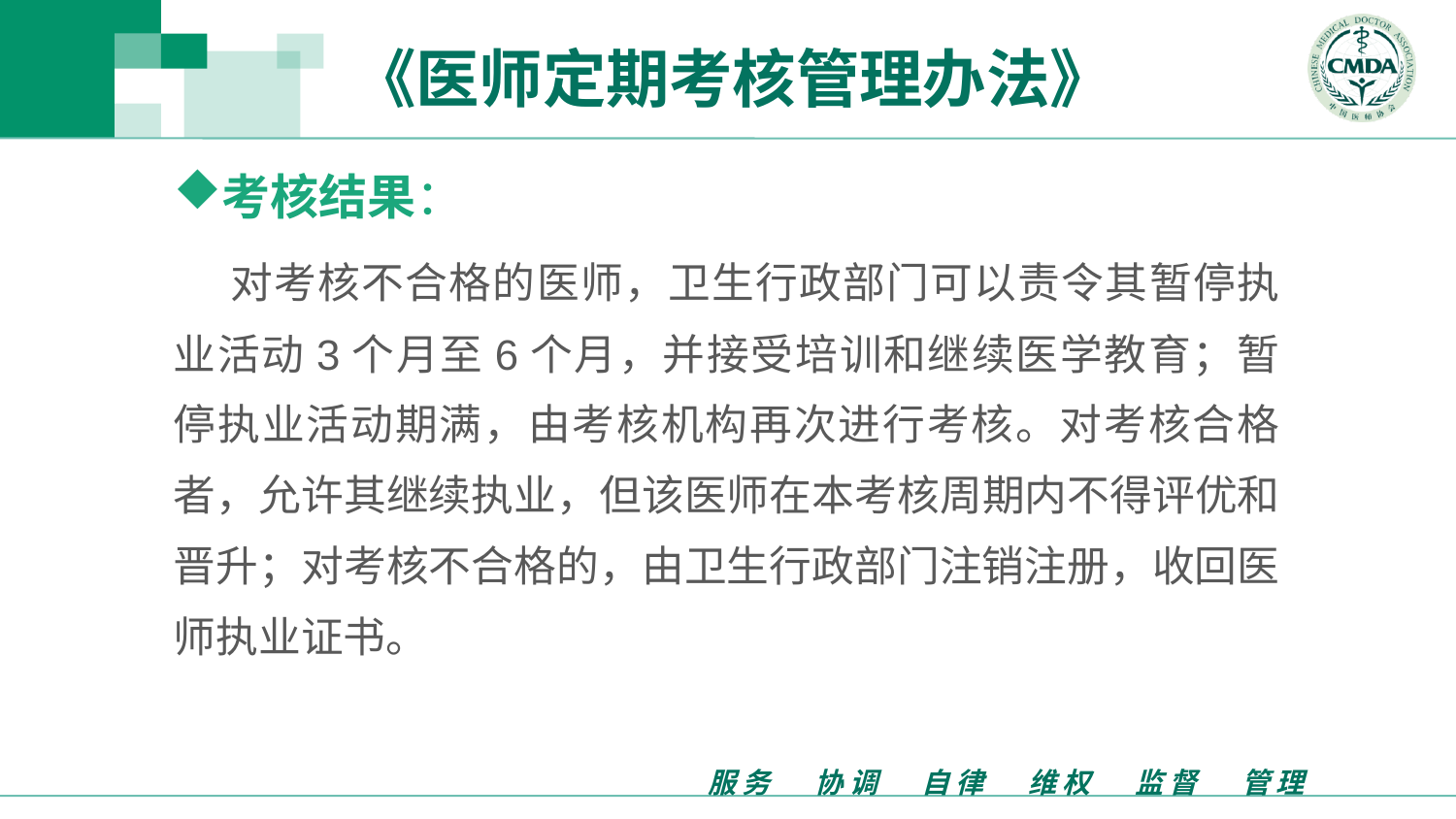

《医师定期考核管理办法》
考核结果：
    对考核不合格的医师，卫生行政部门可以责令其暂停执业活动3个月至6个月，并接受培训和继续医学教育；暂停执业活动期满，由考核机构再次进行考核。对考核合格者，允许其继续执业，但该医师在本考核周期内不得评优和晋升；对考核不合格的，由卫生行政部门注销注册，收回医师执业证书。